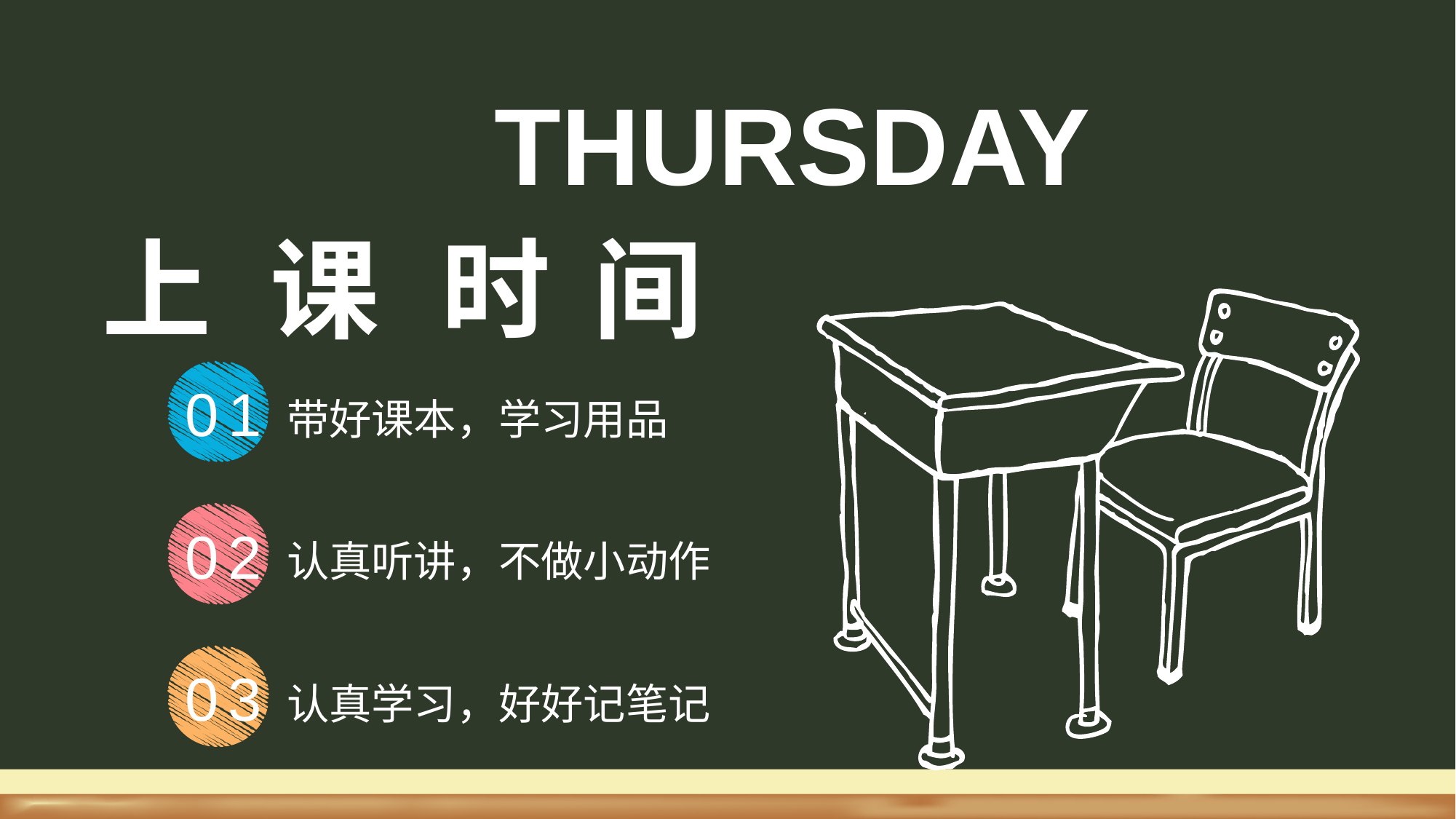

THURSDAY
上
课
时
间

01
带好课本，学习用品

02
认真听讲，不做小动作

03
认真学习，好好记笔记